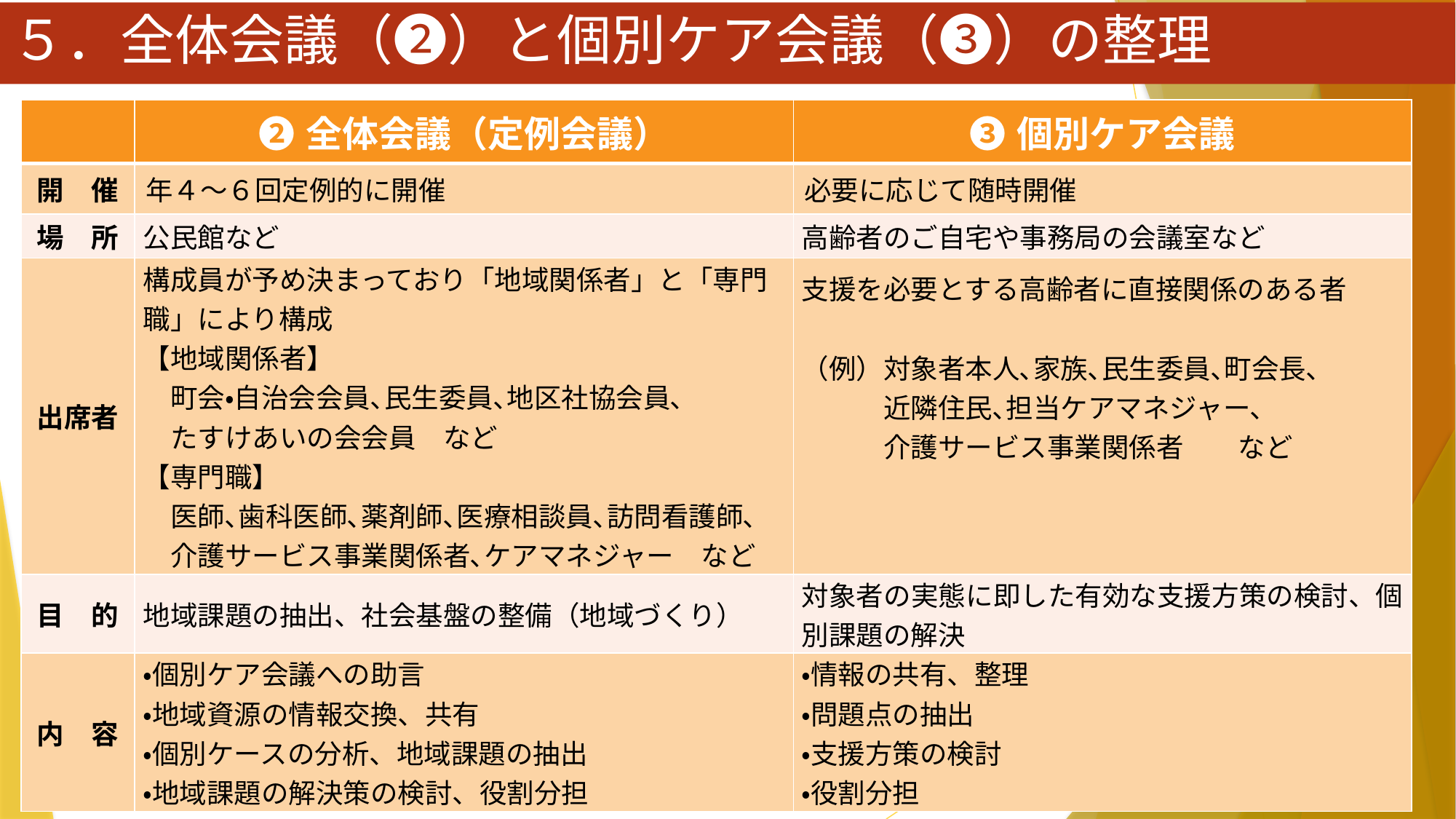

５．全体会議（➋）と個別ケア会議（➌）の整理
|  | ➋全体会議（定例会議） | ➌個別ケア会議 |
| --- | --- | --- |
| 開　催 | 年４～６回定例的に開催 | 必要に応じて随時開催 |
| 場　所 | 公民館など | 高齢者のご自宅や事務局の会議室など |
| 出席者 | 構成員が予め決まっており「地域関係者」と「専門職」により構成 【地域関係者】 　町会・自治会会員､民生委員､地区社協会員､ 　たすけあいの会会員　など 【専門職】 　医師､歯科医師､薬剤師､医療相談員､訪問看護師､ 　介護サービス事業関係者､ケアマネジャー　など | 支援を必要とする高齢者に直接関係のある者 （例）対象者本人､家族､民生委員､町会長､ 　　　近隣住民､担当ケアマネジャー､ 　　　介護サービス事業関係者　　など |
| 目　的 | 地域課題の抽出、社会基盤の整備（地域づくり） | 対象者の実態に即した有効な支援方策の検討、個別課題の解決 |
| 内　容 | ・個別ケア会議への助言 ・地域資源の情報交換、共有 ・個別ケースの分析、地域課題の抽出 ・地域課題の解決策の検討、役割分担 | ・情報の共有、整理 ・問題点の抽出 ・支援方策の検討 ・役割分担 |